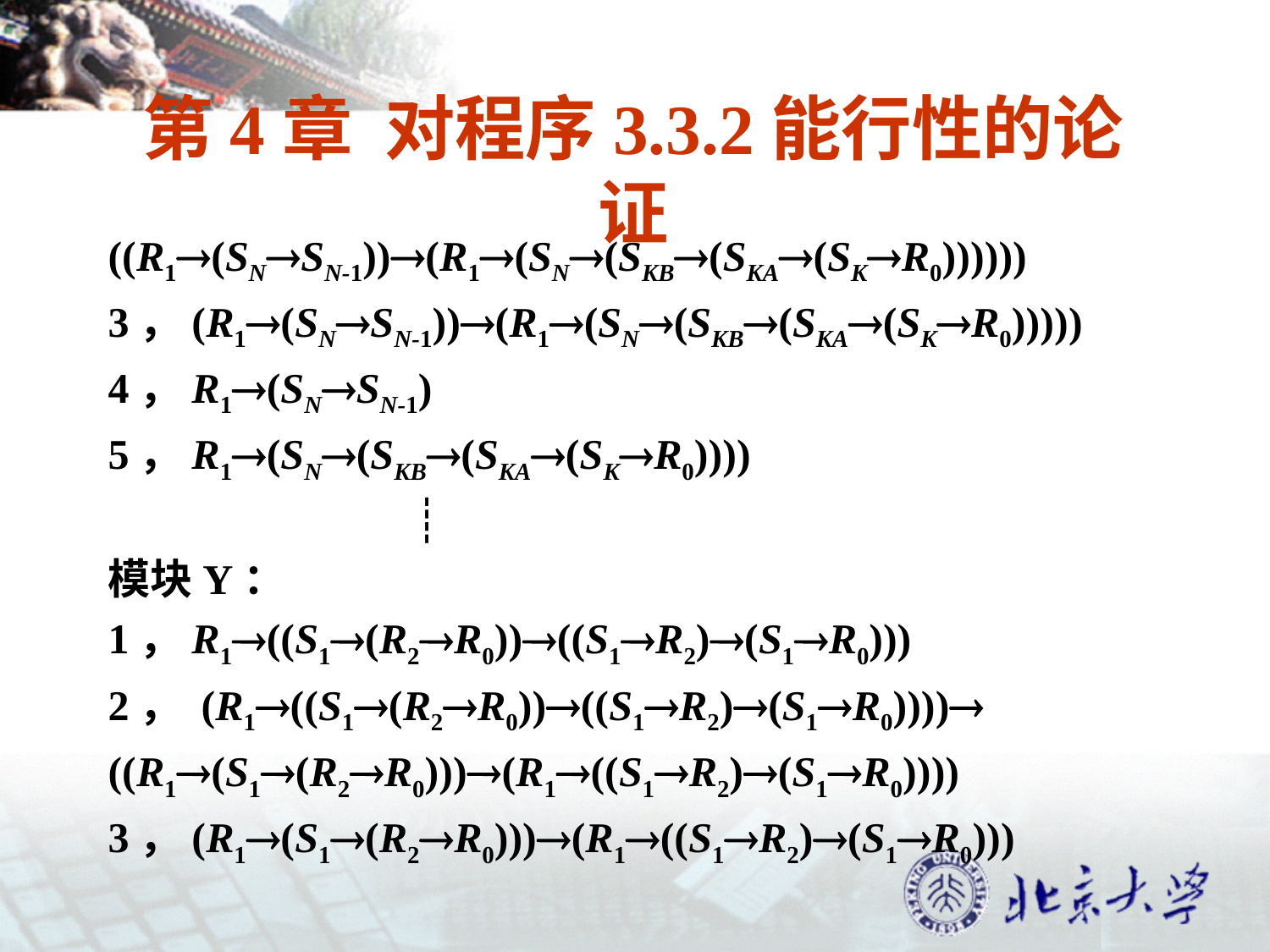

# 第4章  对程序3.3.2能行性的论证
((R1→(SN→SN-1))→(R1→(SN→(SKB→(SKA→(SK→R0))))))
3，(R1→(SN→SN-1))→(R1→(SN→(SKB→(SKA→(SK→R0)))))
4，R1→(SN→SN-1)
5，R1→(SN→(SKB→(SKA→(SK→R0))))
                             ┊
模块Y：
1，R1→((S1→(R2→R0))→((S1→R2)→(S1→R0)))
2， (R1→((S1→(R2→R0))→((S1→R2)→(S1→R0))))→
((R1→(S1→(R2→R0)))→(R1→((S1→R2)→(S1→R0))))
3，(R1→(S1→(R2→R0)))→(R1→((S1→R2)→(S1→R0)))